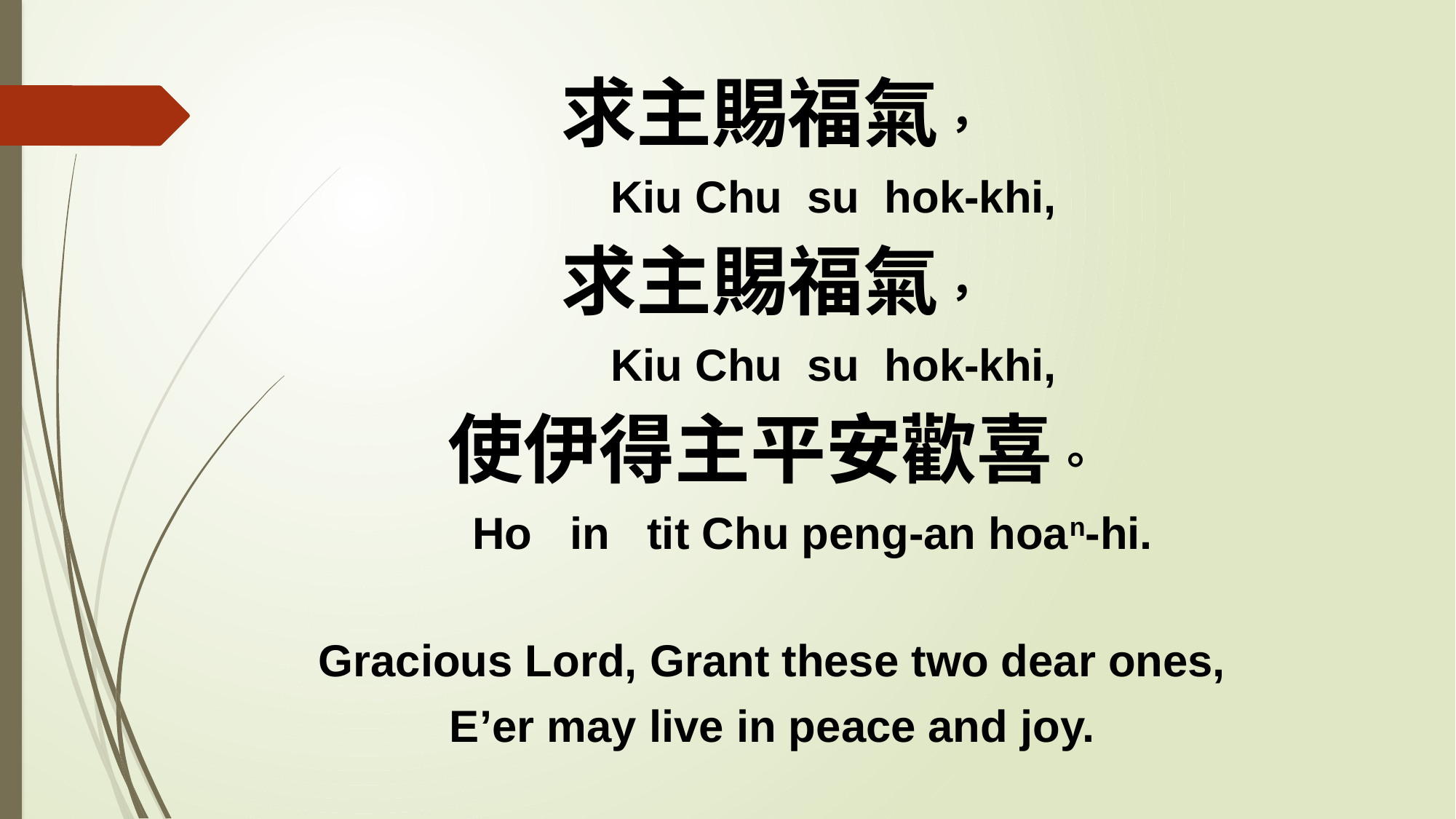

求主賜福氣，
                               Kiu Chu  su  hok-khi,
求主賜福氣，
                               Kiu Chu  su  hok-khi,
使伊得主平安歡喜。
                    Ho   in   tit Chu peng-an hoan-hi.

Gracious Lord, Grant these two dear ones,
E’er may live in peace and joy.